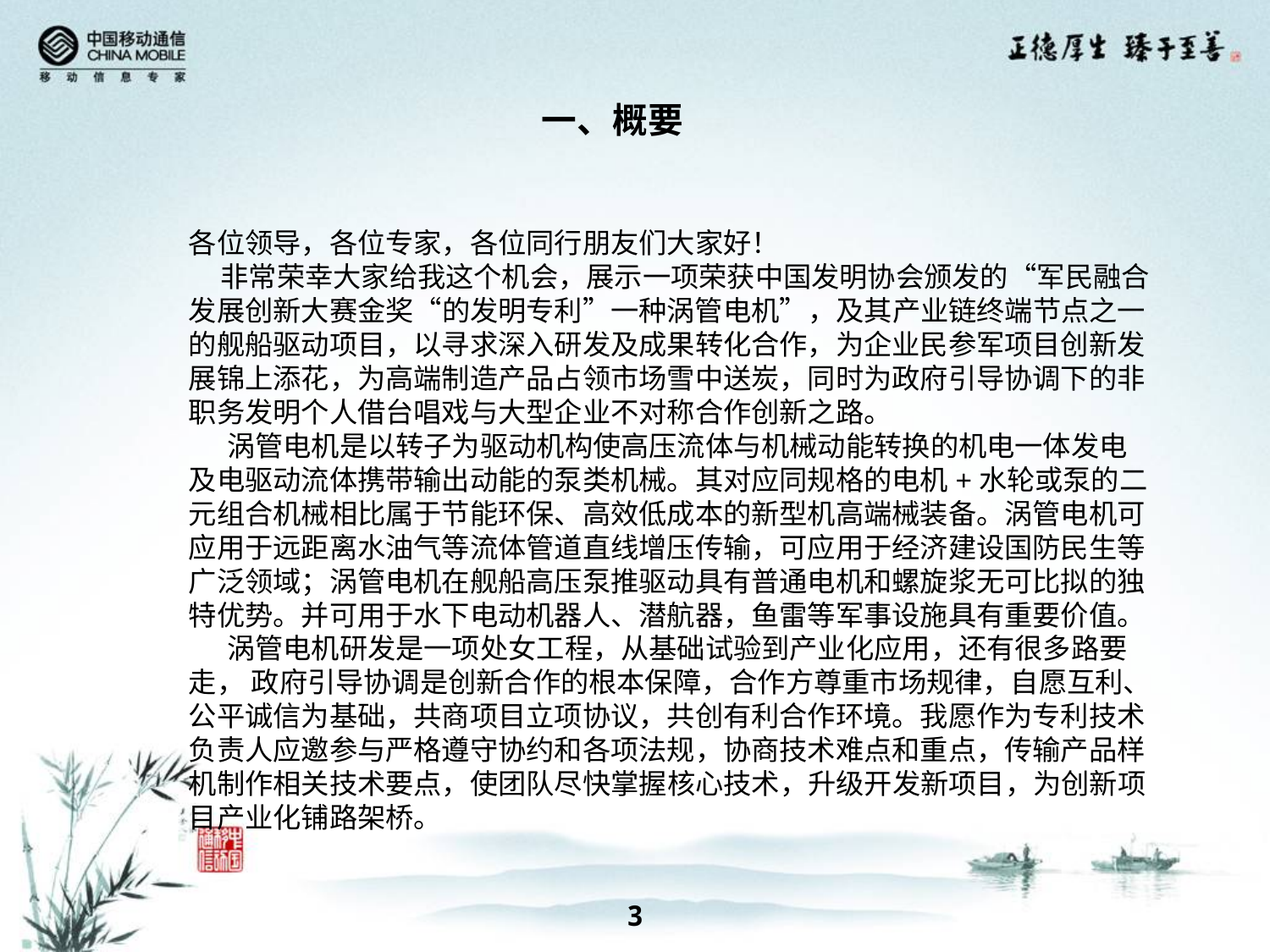

一、概要
各位领导，各位专家，各位同行朋友们大家好！
    非常荣幸大家给我这个机会，展示一项荣获中国发明协会颁发的“军民融合发展创新大赛金奖“的发明专利”一种涡管电机”，及其产业链终端节点之一的舰船驱动项目，以寻求深入研发及成果转化合作，为企业民参军项目创新发展锦上添花，为高端制造产品占领市场雪中送炭，同时为政府引导协调下的非职务发明个人借台唱戏与大型企业不对称合作创新之路。
     涡管电机是以转子为驱动机构使高压流体与机械动能转换的机电一体发电及电驱动流体携带输出动能的泵类机械。其对应同规格的电机+水轮或泵的二元组合机械相比属于节能环保、高效低成本的新型机高端械装备。涡管电机可应用于远距离水油气等流体管道直线增压传输，可应用于经济建设国防民生等广泛领域；涡管电机在舰船高压泵推驱动具有普通电机和螺旋浆无可比拟的独特优势。并可用于水下电动机器人、潜航器，鱼雷等军事设施具有重要价值。
     涡管电机研发是一项处女工程，从基础试验到产业化应用，还有很多路要走， 政府引导协调是创新合作的根本保障，合作方尊重市场规律，自愿互利、公平诚信为基础，共商项目立项协议，共创有利合作环境。我愿作为专利技术负责人应邀参与严格遵守协约和各项法规，协商技术难点和重点，传输产品样机制作相关技术要点，使团队尽快掌握核心技术，升级开发新项目，为创新项目产业化铺路架桥。

3